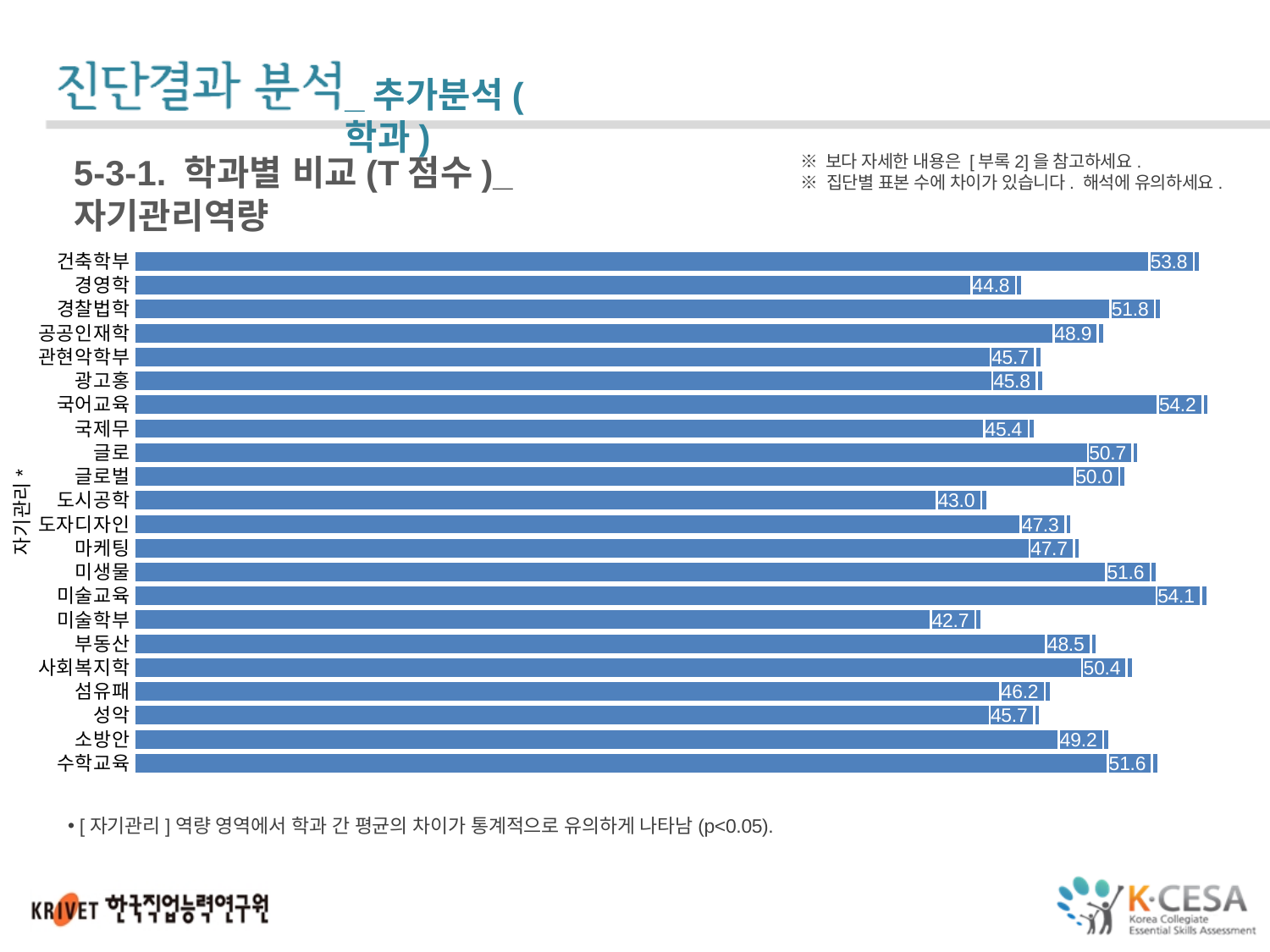

_추가분석(학과)
※ 보다 자세한 내용은 [부록2]을 참고하세요.
※ 집단별 표본 수에 차이가 있습니다. 해석에 유의하세요.
5-3-1. 학과별 비교(T점수)_자기관리역량

### Chart

| Category |  |
|---|---|
| 건축학부 | 53.751666666666665 |
| 경영학 | 44.75999999999999 |
| 경찰법학 | 51.785714285714285 |
| 공공인재학 | 48.904210526315794 |
| 관현악학부 | 45.73454545454544 |
| 광고홍보커뮤니케이션학부 | 45.818636363636365 |
| 국어교육 | 54.191428571428574 |
| 국제무역물류학 | 45.398 |
| 글로벌경제학 | 50.65 |
| 글로벌커뮤니케이션학부 | 49.97749999999999 |
| 도시공학 | 43.01181818181818 |
| 도자디자인 | 47.256 |
| 마케팅빅데이터학 | 47.69416666666667 |
| 미생물생명공학 | 51.55958333333334 |
| 미술교육 | 54.12166666666668 |
| 미술학부 | 42.71105263157896 |
| 부동산금융보험융합학 | 48.538823529411765 |
| 사회복지학 | 50.356500000000004 |
| 섬유패션디자인학 | 46.209999999999994 |
| 성악뮤지컬학 | 45.68 |
| 소방안전관리학 | 49.17400000000001 |
| 수학교육 | 51.642083333333325 |
[자기관리]역량 영역에서 학과 간 평균의 차이가 통계적으로 유의하게 나타남(p<0.05).